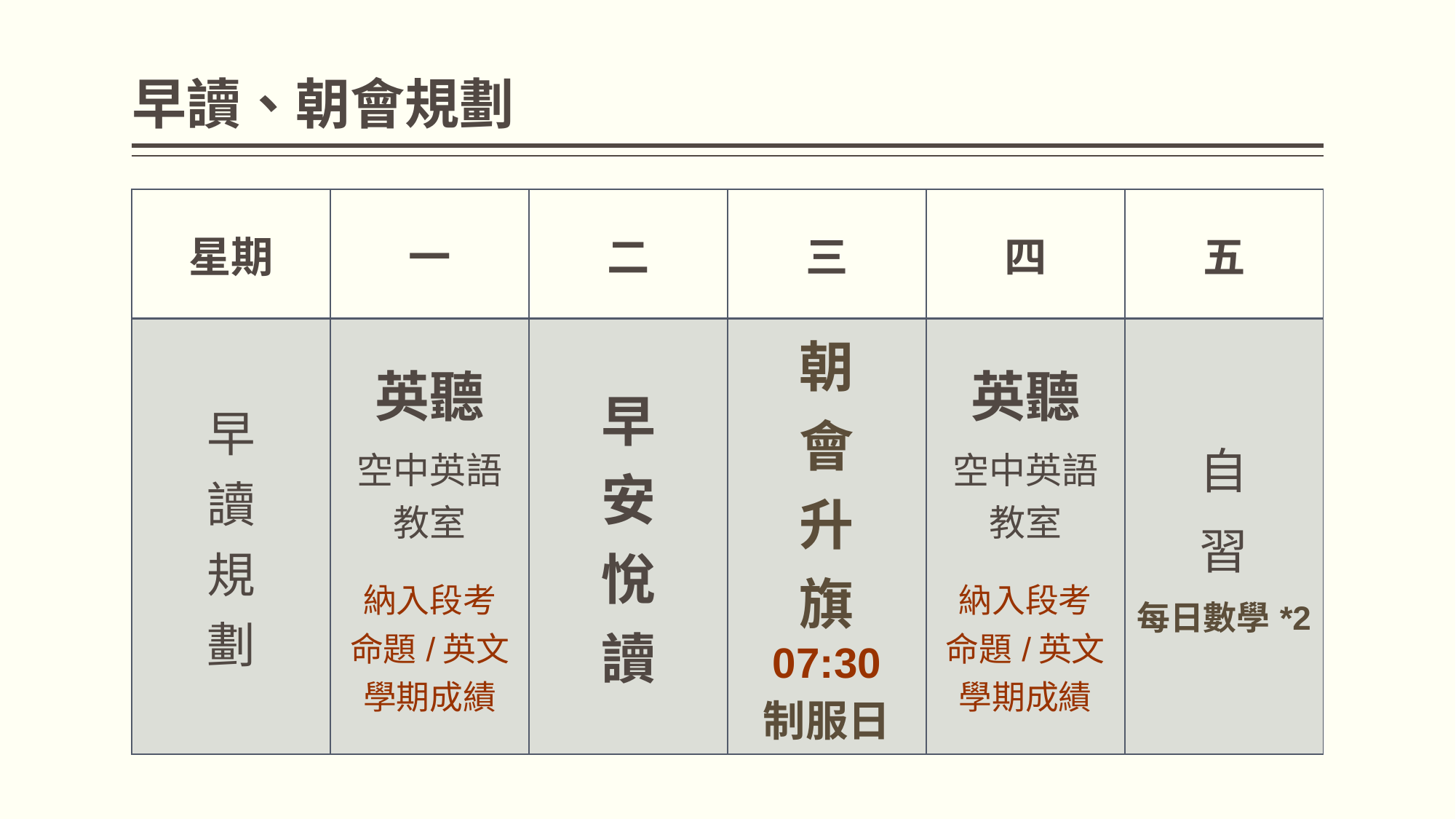

# 早讀、朝會規劃
| 星期 | 一 | 二 | 三 | 四 | 五 |
| --- | --- | --- | --- | --- | --- |
| 早 讀 規 劃 | 英聽 空中英語教室 納入段考 命題/英文學期成績 | 早 安 悅 讀 | 朝 會 升 旗 07:30 制服日 | 英聽 空中英語教室 納入段考 命題/英文學期成績 | 自 習 每日數學\*2 |